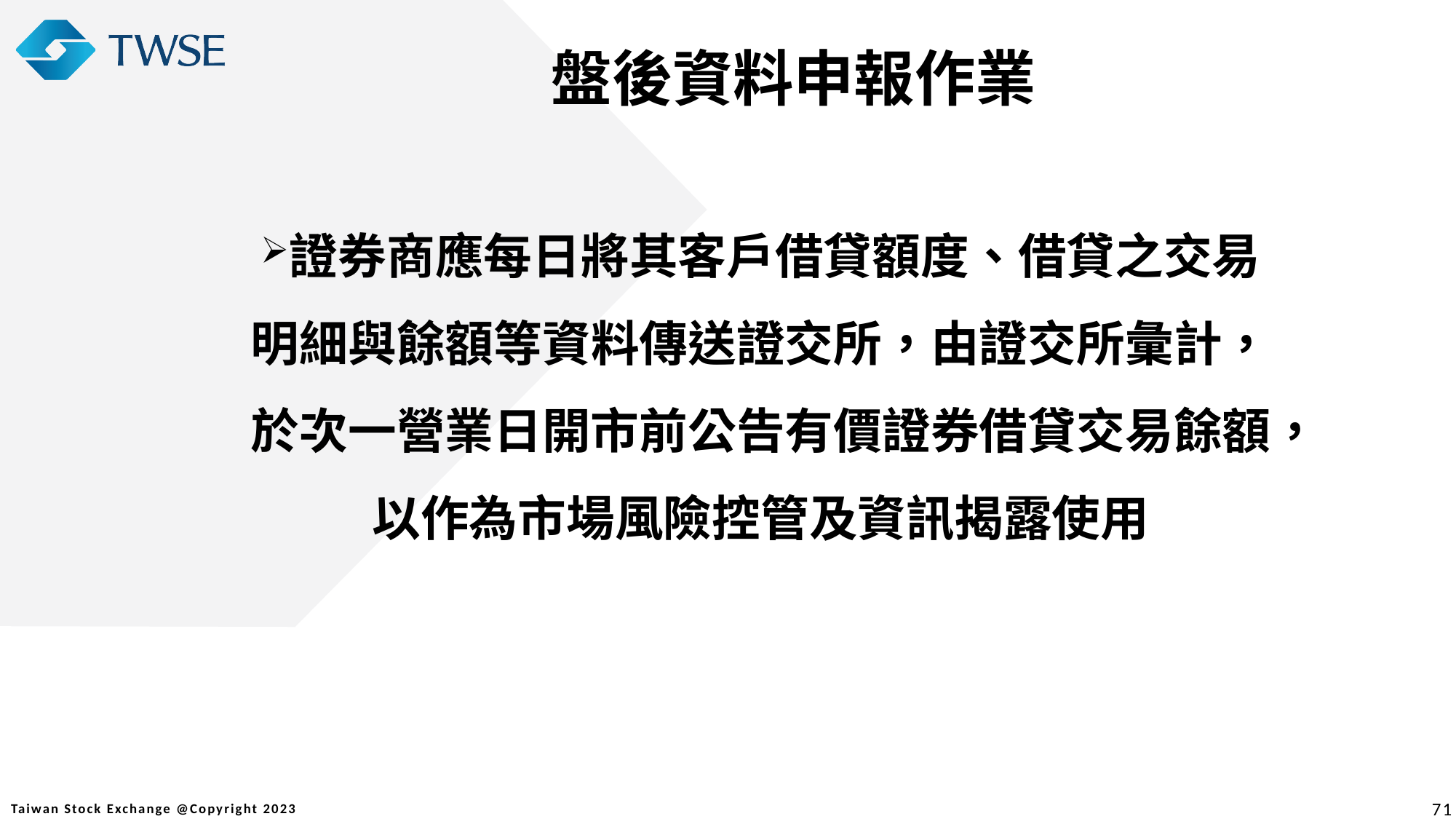

盤後資料申報作業
證券商應每日將其客戶借貸額度、借貸之交易明細與餘額等資料傳送證交所，由證交所彙計，於次一營業日開市前公告有價證券借貸交易餘額，以作為市場風險控管及資訊揭露使用

71